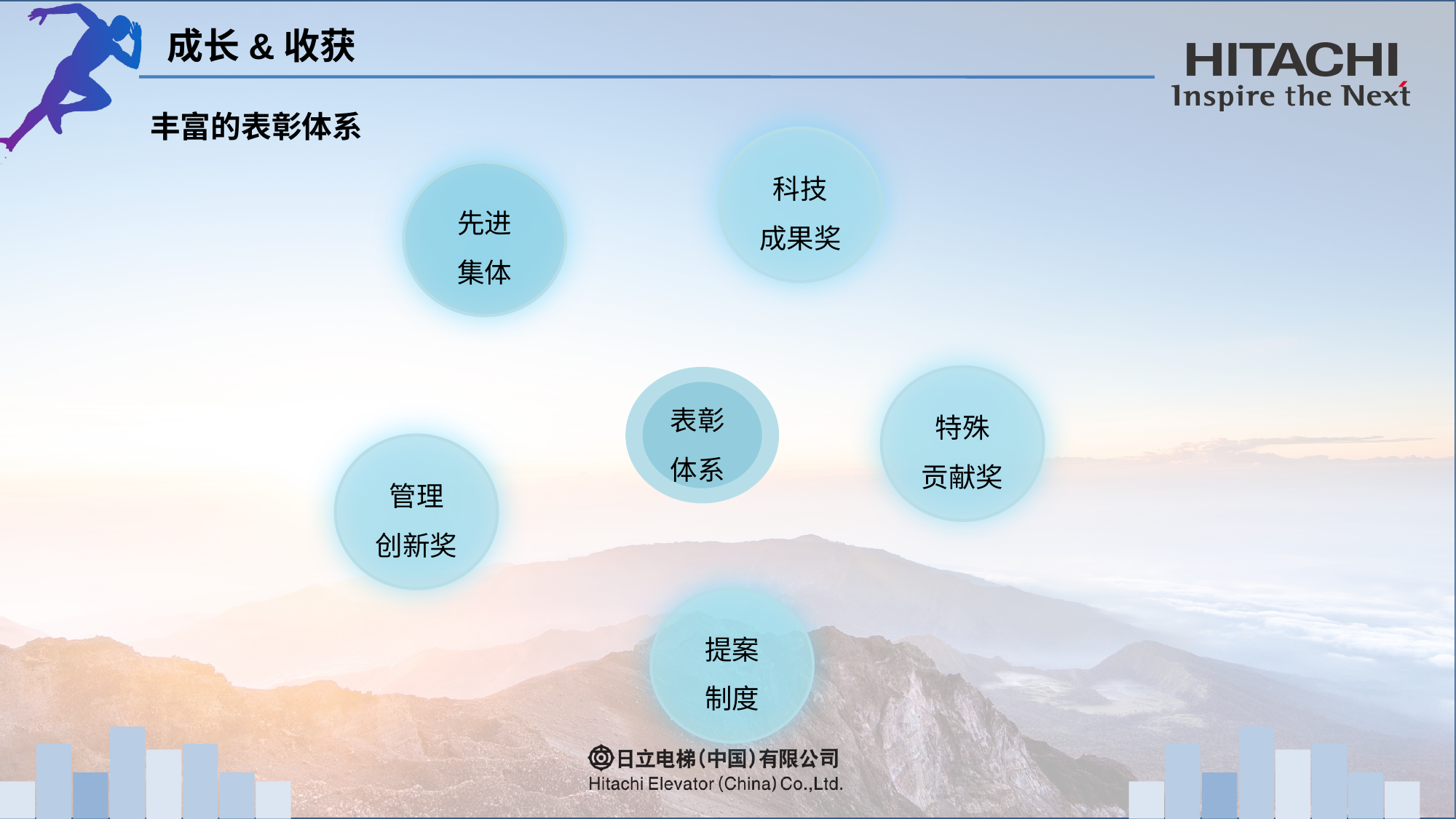

成长&收获
丰富的表彰体系
科技
成果奖
先进
集体

表彰
体系
特殊
贡献奖
管理
创新奖
提案
制度